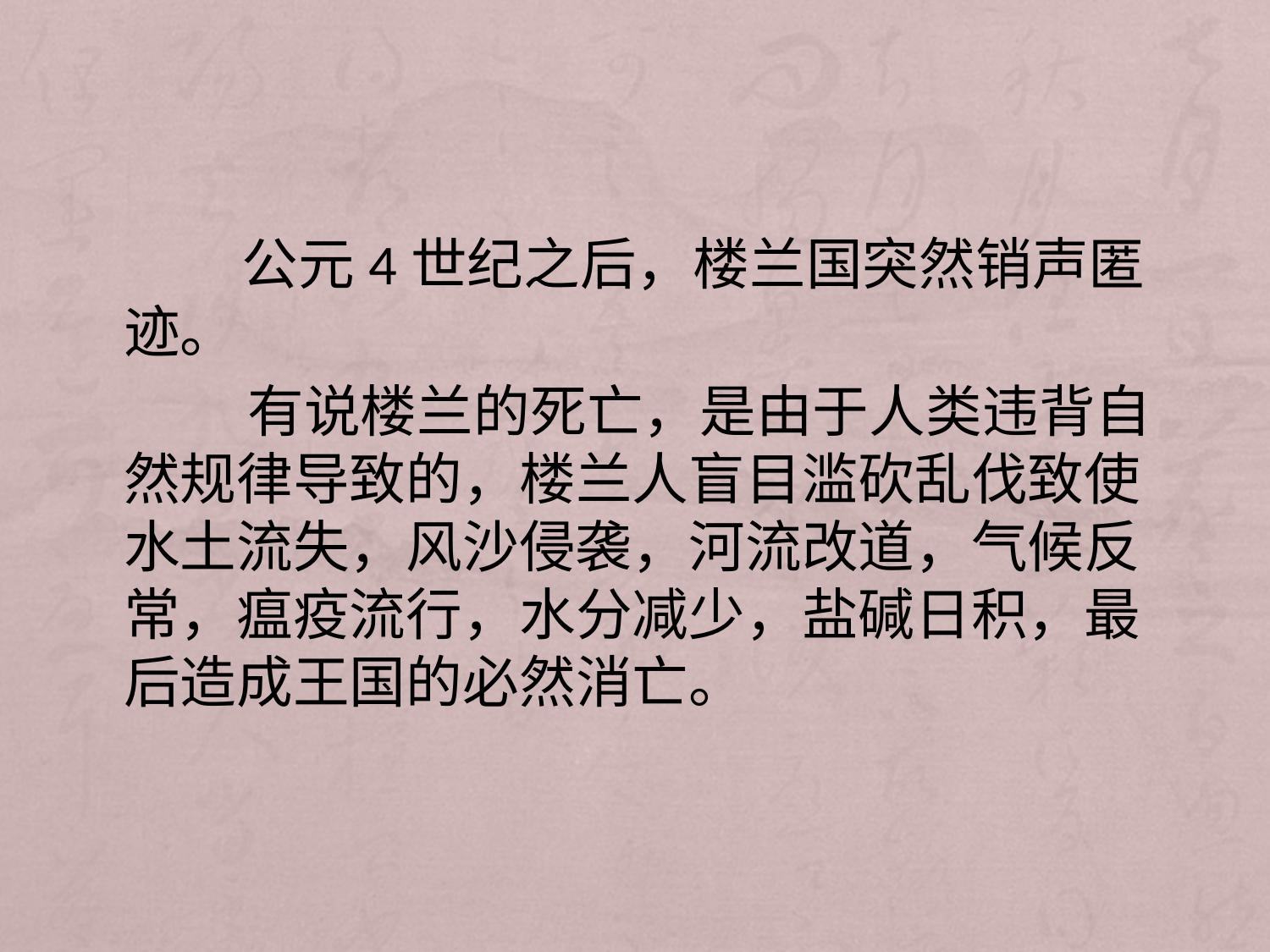

#
            公元4世纪之后，楼兰国突然销声匿迹。
        　有说楼兰的死亡，是由于人类违背自然规律导致的，楼兰人盲目滥砍乱伐致使水土流失，风沙侵袭，河流改道，气候反常，瘟疫流行，水分减少，盐碱日积，最后造成王国的必然消亡。